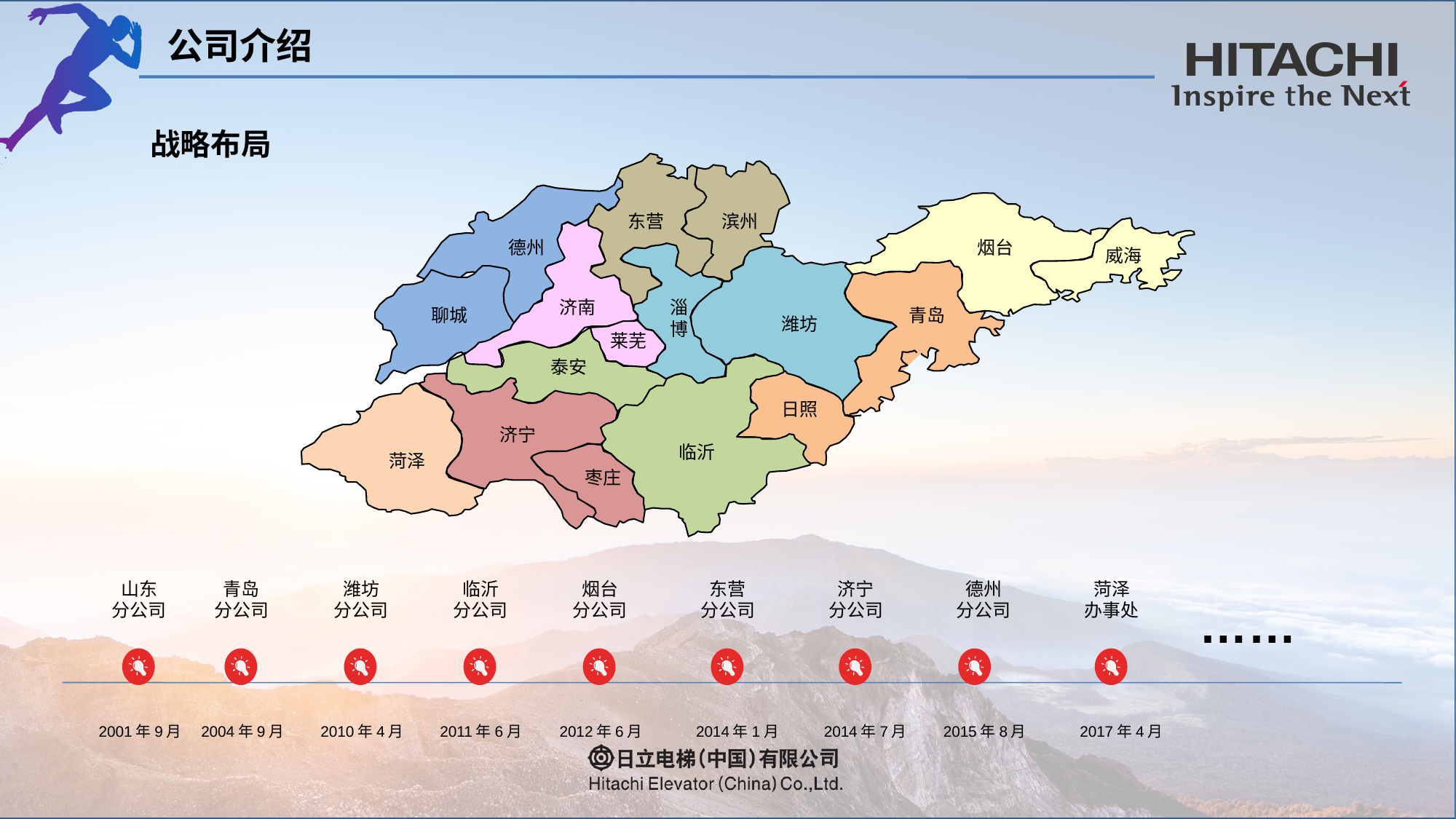

公司介绍
战略布局

东营
滨州

济南
莱芜
德州
烟台
威海

淄博
聊城
青岛
潍坊

泰安

日照
济宁
临沂
菏泽

枣庄
山东
分公司

2001年9月
青岛
分公司

2004年9月
潍坊
分公司

2010年4月
临沂
分公司

2011年6月
烟台
分公司

2012年6月
东营
分公司

2014年1月
济宁
分公司

2014年7月
德州
分公司

2015年8月
菏泽
办事处

2017年4月
……